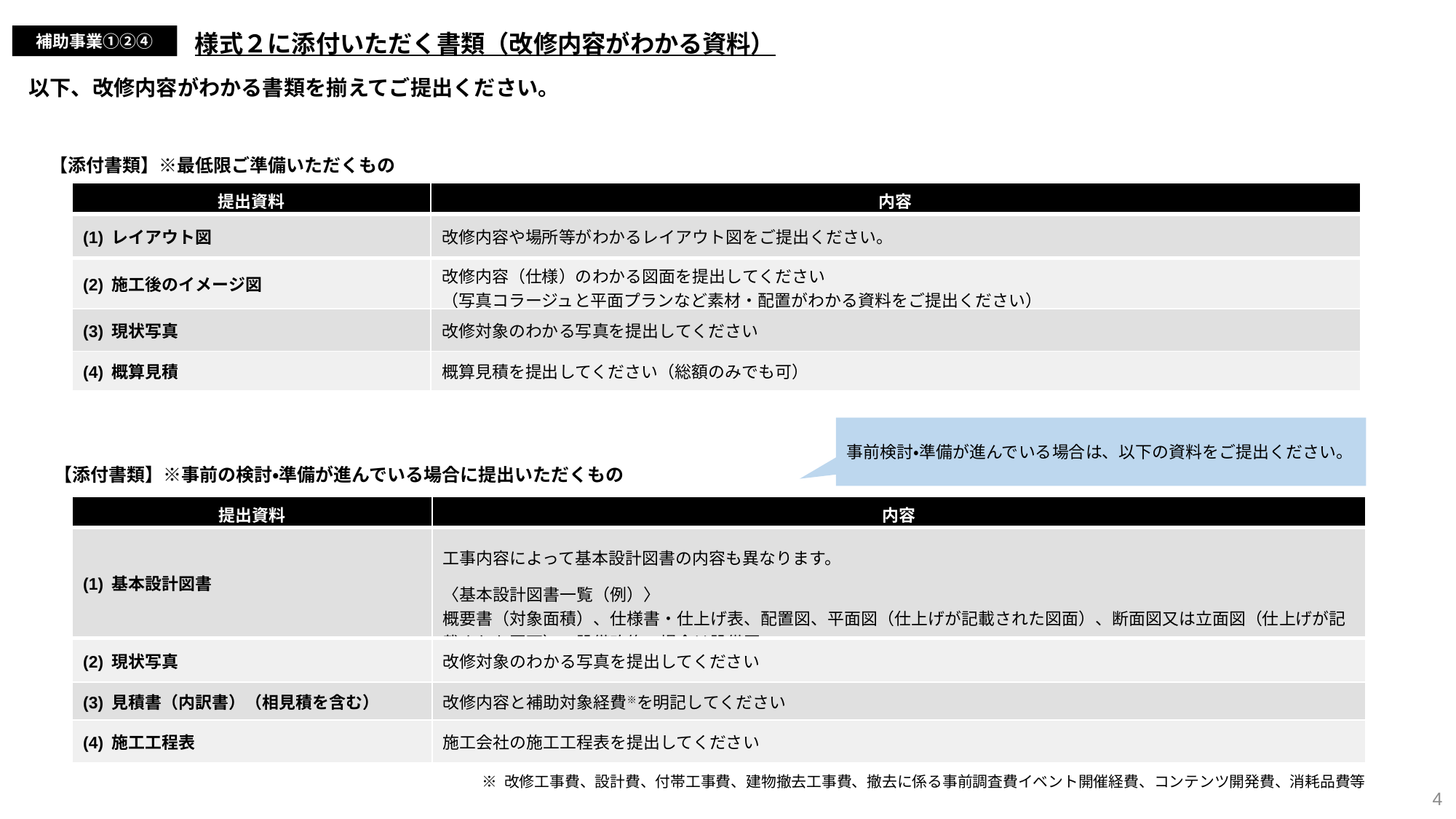

様式２に添付いただく書類（改修内容がわかる資料）
補助事業①②④
以下、改修内容がわかる書類を揃えてご提出ください。
【添付書類】※最低限ご準備いただくもの
| 提出資料 | 内容 |
| --- | --- |
| (1) レイアウト図 | 改修内容や場所等がわかるレイアウト図をご提出ください。 |
| (2) 施工後のイメージ図 | 改修内容（仕様）のわかる図面を提出してください　 （写真コラージュと平面プランなど素材・配置がわかる資料をご提出ください） |
| (3) 現状写真​ | 改修対象のわかる写真を提出してください​ |
| (4) 概算見積 | 概算見積を提出してください（総額のみでも可） |

事前検討・準備が進んでいる場合は、以下の資料をご提出ください。
【添付書類】※事前の検討・準備が進んでいる場合に提出いただくもの
| 提出資料 | 内容 |
| --- | --- |
| (1) 基本設計図書 | 工事内容によって基本設計図書の内容も異なります。 〈基本設計図書一覧（例）〉 概要書（対象面積）、仕様書・仕上げ表、配置図、平面図（仕上げが記載された図面）、断面図又は立面図（仕上げが記載された図面）、設備改修の場合は設備図 |
| (2) 現状写真 | 改修対象のわかる写真を提出してください |
| (3) 見積書（内訳書）（相見積を含む） | 改修内容と補助対象経費※を明記してください |
| (4) 施工工程表 | 施工会社の施工工程表を提出してください |
※ 改修工事費、設計費、付帯工事費、建物撤去工事費、撤去に係る事前調査費イベント開催経費、コンテンツ開発費、消耗品費等
4